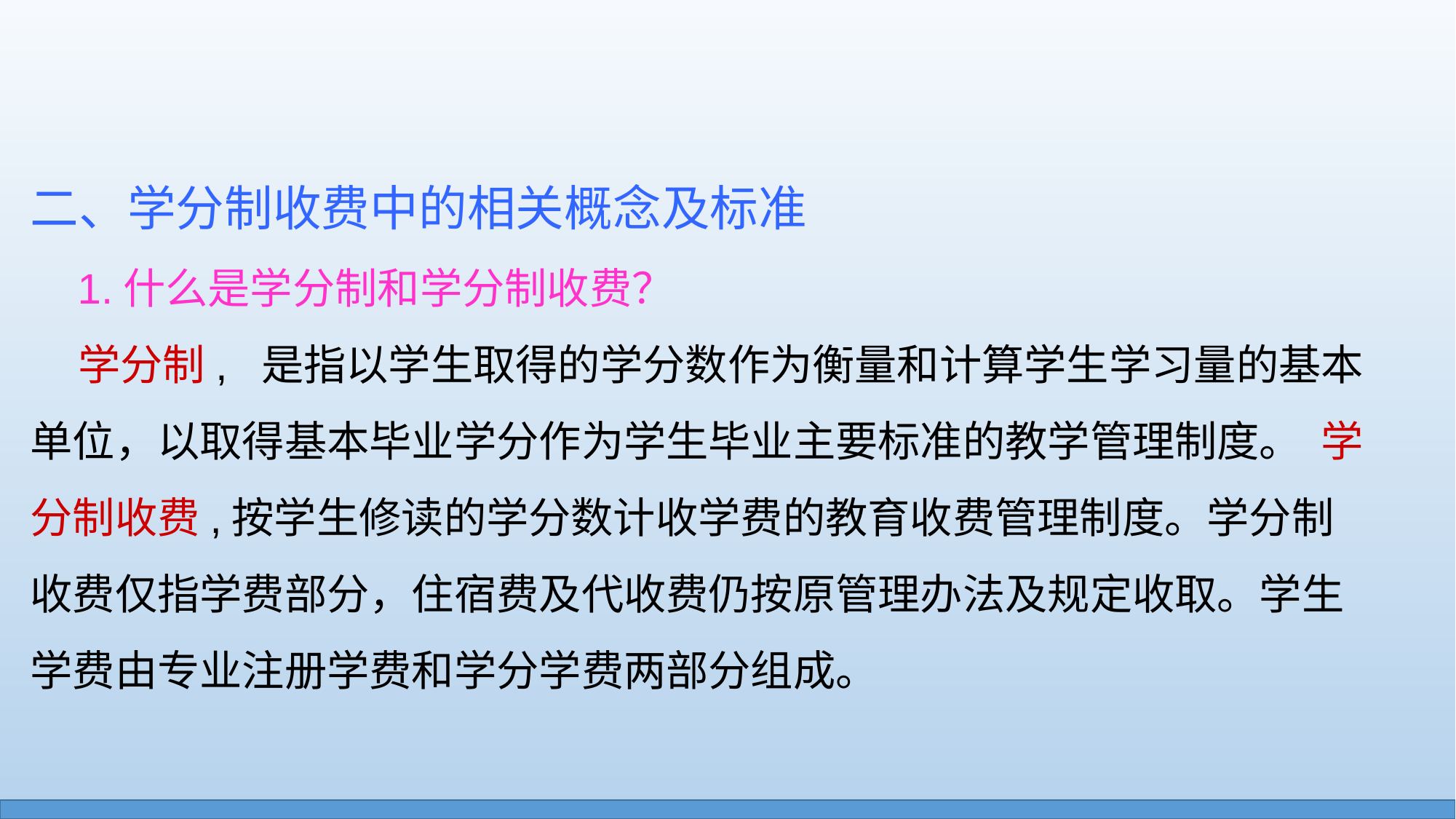

二、学分制收费中的相关概念及标准
    1.什么是学分制和学分制收费？
    学分制,  是指以学生取得的学分数作为衡量和计算学生学习量的基本单位，以取得基本毕业学分作为学生毕业主要标准的教学管理制度。  学分制收费,按学生修读的学分数计收学费的教育收费管理制度。学分制收费仅指学费部分，住宿费及代收费仍按原管理办法及规定收取。学生学费由专业注册学费和学分学费两部分组成。